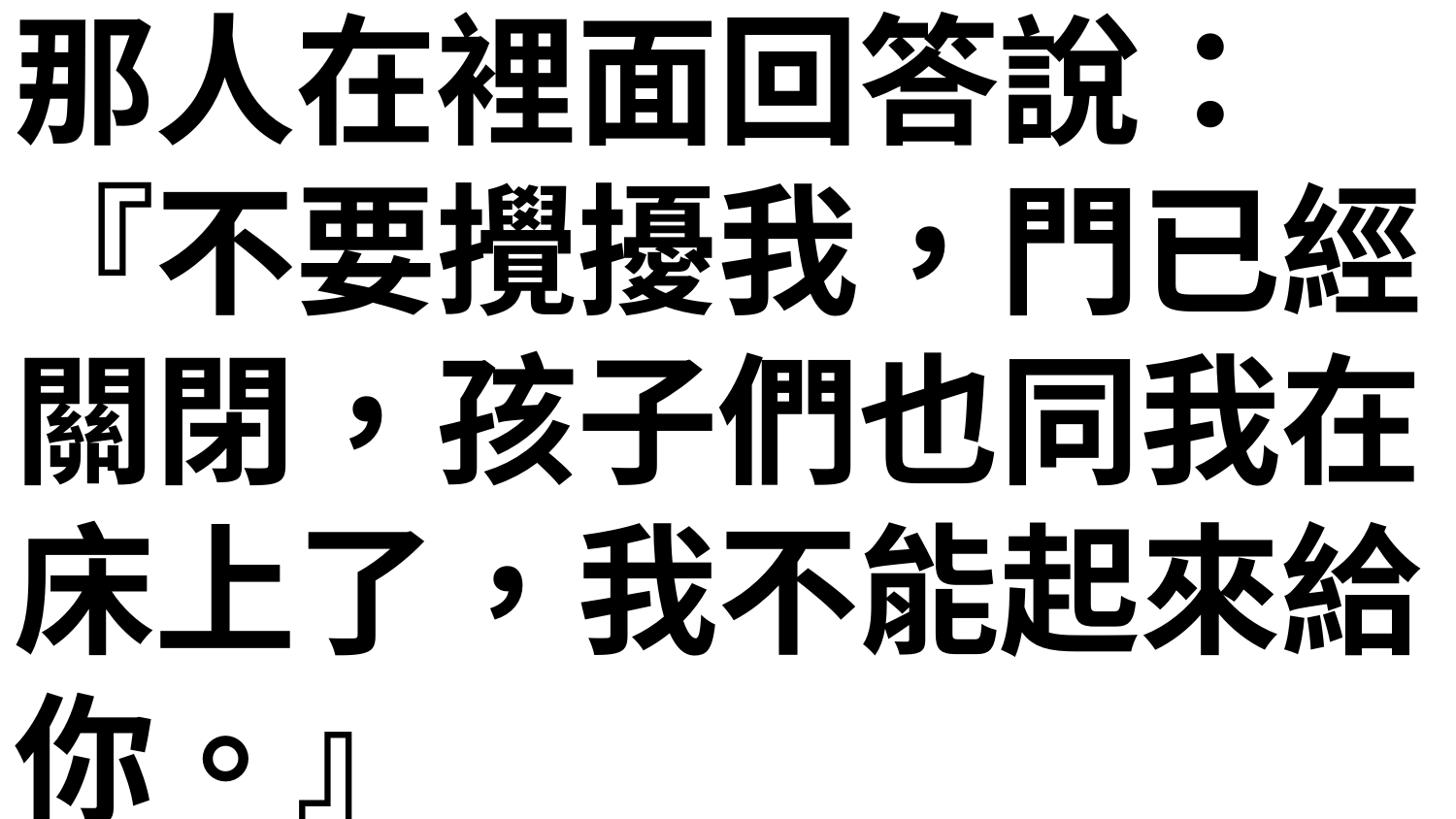

那人在裡面回答說：
『不要攪擾我，門已經關閉，孩子們也同我在床上了，我不能起來給你。』